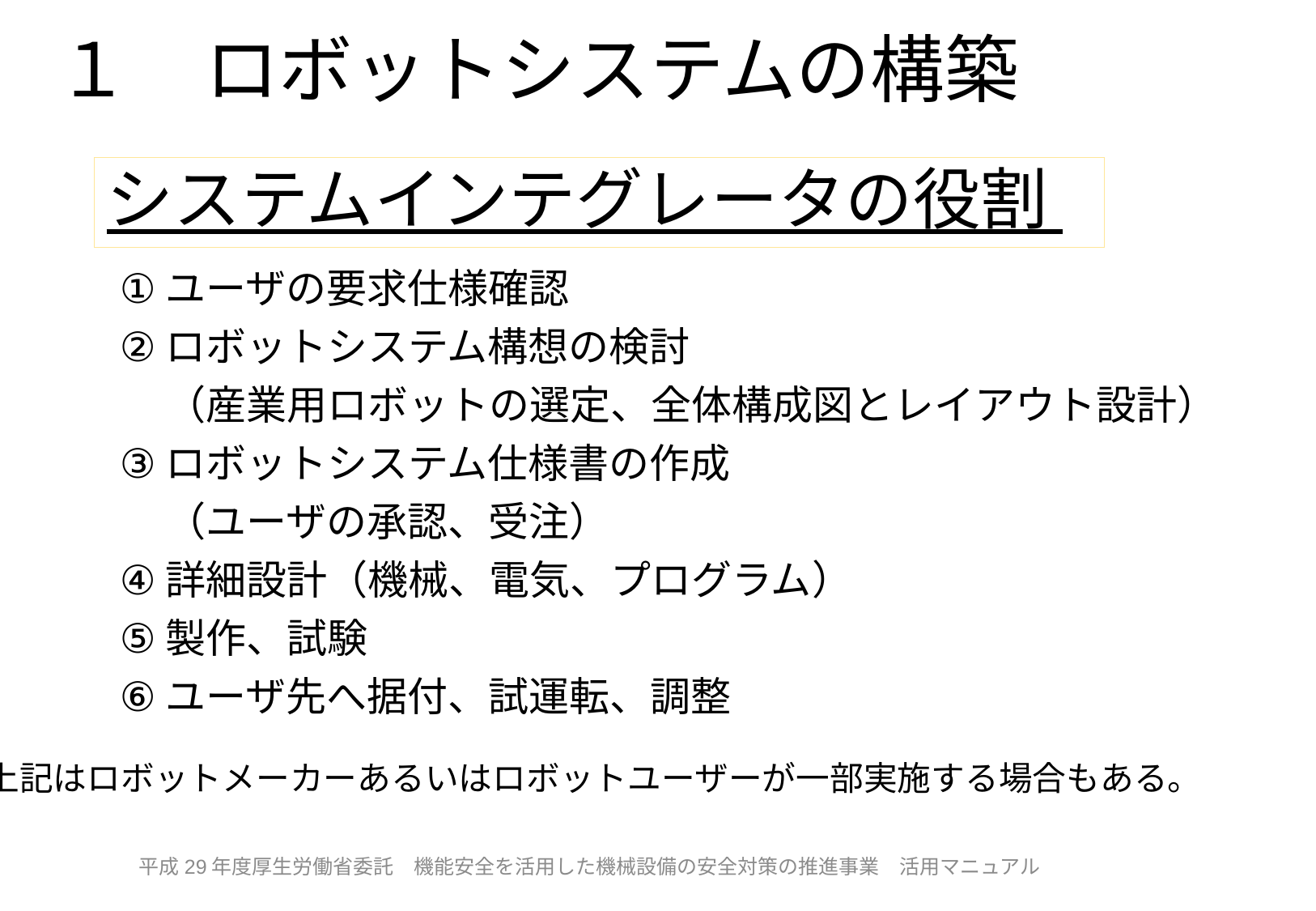

１　ロボットシステムの構築
# システムインテグレータの役割
ユーザの要求仕様確認
ロボットシステム構想の検討
（産業用ロボットの選定、全体構成図とレイアウト設計）
ロボットシステム仕様書の作成
（ユーザの承認、受注）
詳細設計（機械、電気、プログラム）
製作、試験
ユーザ先へ据付、試運転、調整
＊上記はロボットメーカーあるいはロボットユーザーが一部実施する場合もある。
平成29年度厚生労働省委託　機能安全を活用した機械設備の安全対策の推進事業　活用マニュアル